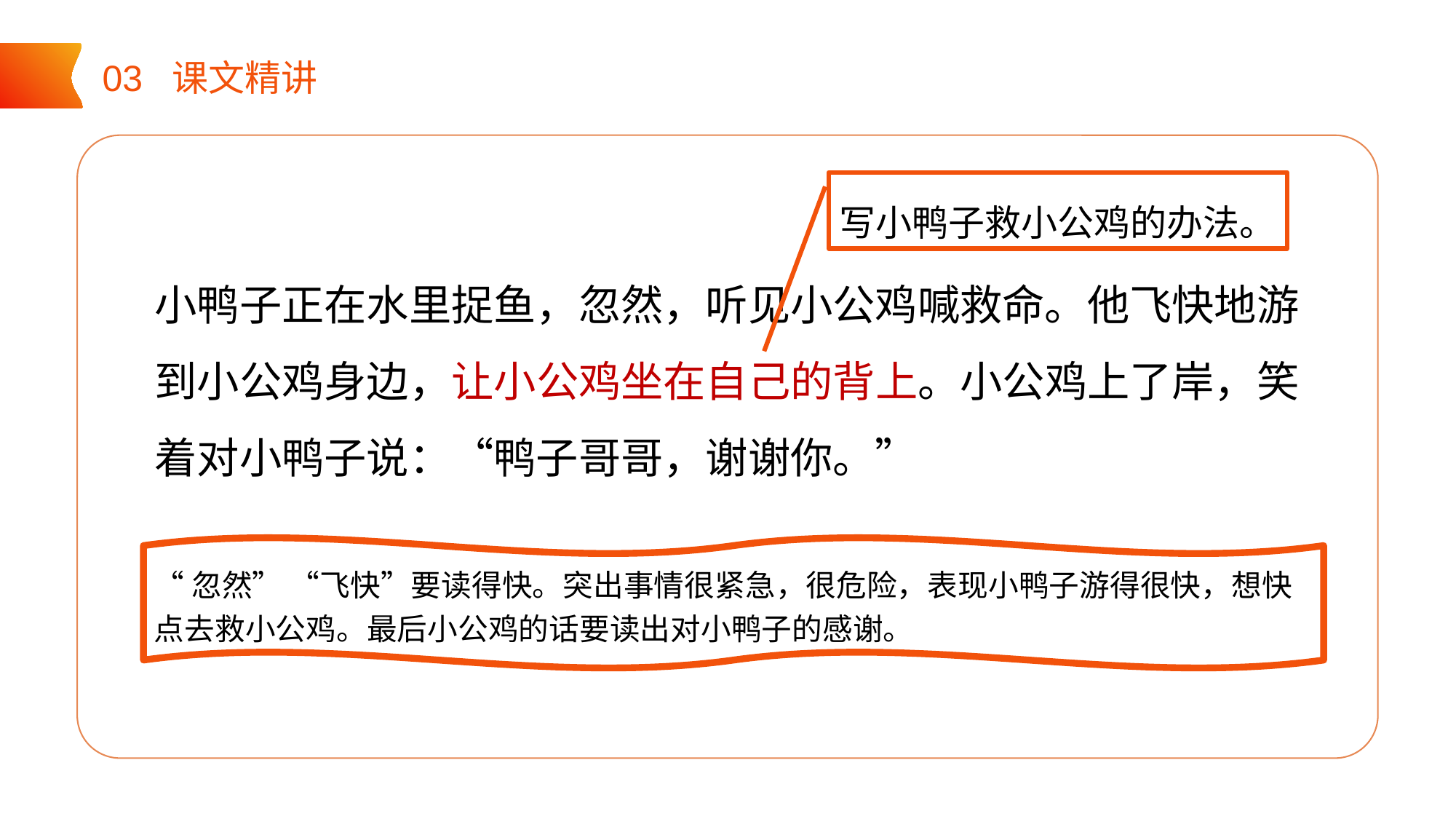

03  课文精讲

写小鸭子救小公鸡的办法。
小鸭子正在水里捉鱼，忽然，听见小公鸡喊救命。他飞快地游到小公鸡身边，让小公鸡坐在自己的背上。小公鸡上了岸，笑着对小鸭子说：“鸭子哥哥，谢谢你。”
“忽然” “飞快”要读得快。突出事情很紧急，很危险，表现小鸭子游得很快，想快点去救小公鸡。最后小公鸡的话要读出对小鸭子的感谢。